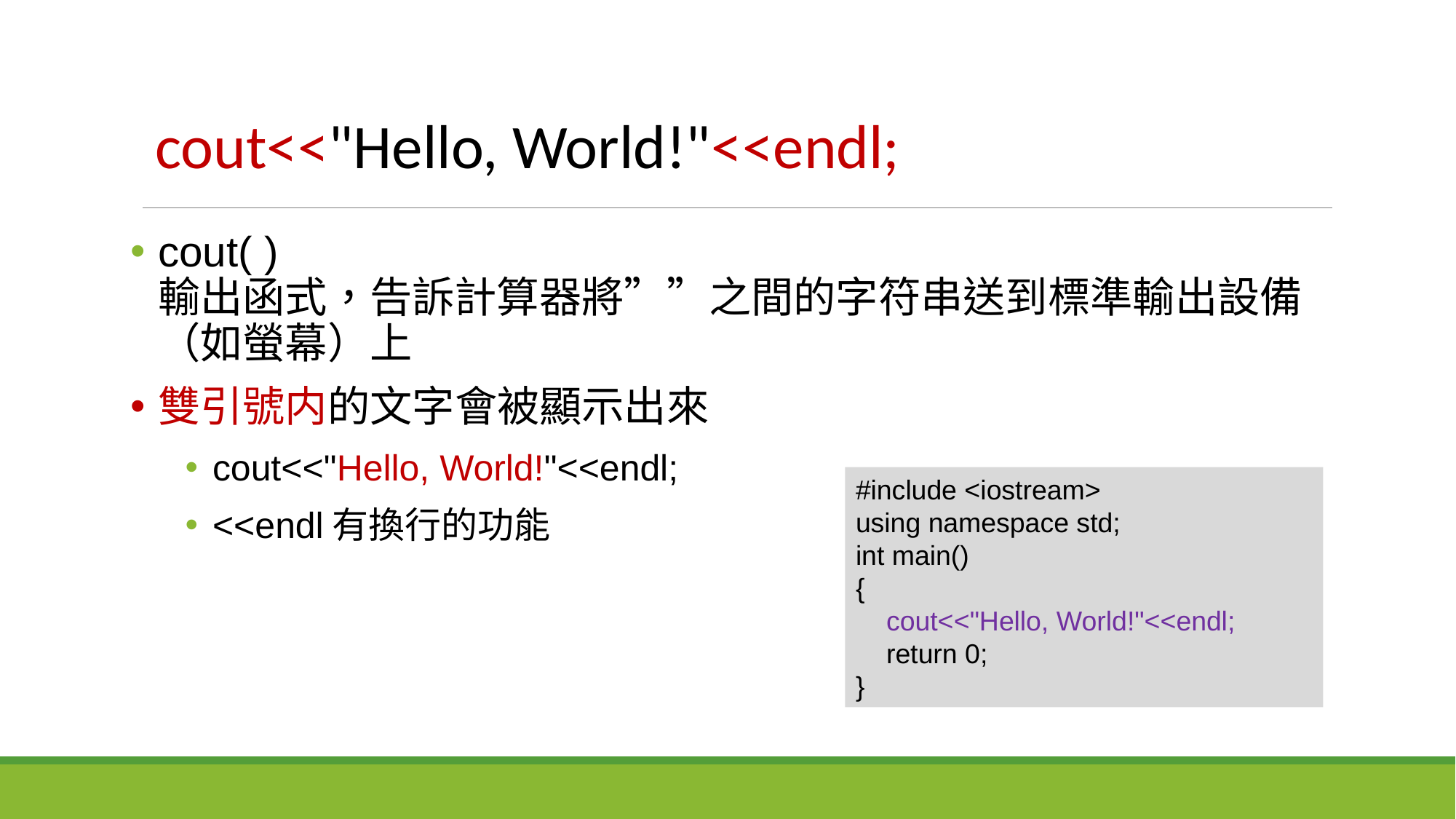

cout<<"Hello, World!"<<endl;
cout( )
輸出函式，告訴計算器將””之間的字符串送到標準輸出設備（如螢幕）上
雙引號内的文字會被顯示出來
cout<<"Hello, World!"<<endl;
<<endl有換行的功能

#include <iostream>
using namespace std;
int main()
{
    cout<<"Hello, World!"<<endl;
    return 0;
}